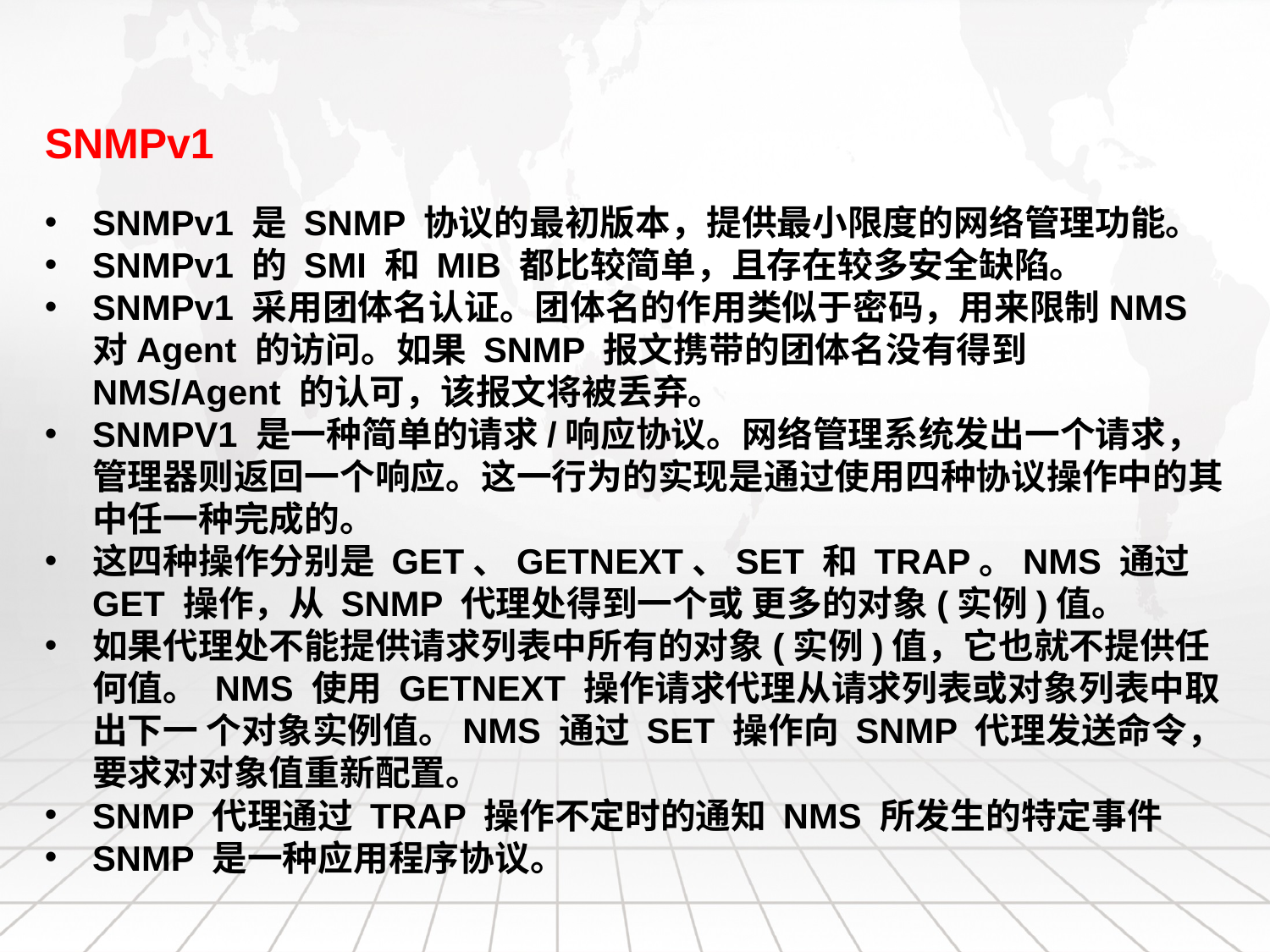

SNMPv1

SNMPv1 是 SNMP 协议的最初版本，提供最小限度的网络管理功能。
SNMPv1 的 SMI 和 MIB 都比较简单，且存在较多安全缺陷。
SNMPv1 采用团体名认证。团体名的作用类似于密码，用来限制NMS对Agent 的访问。如果 SNMP 报文携带的团体名没有得到 NMS/Agent 的认可，该报文将被丢弃。
SNMPV1 是一种简单的请求/响应协议。网络管理系统发出一个请求，管理器则返回一个响应。这一行为的实现是通过使用四种协议操作中的其中任一种完成的。
这四种操作分别是 GET、GETNEXT、SET 和 TRAP。NMS 通过 GET 操作，从 SNMP 代理处得到一个或 更多的对象(实例)值。
如果代理处不能提供请求列表中所有的对象(实例)值，它也就不提供任何值。 NMS 使用 GETNEXT 操作请求代理从请求列表或对象列表中取出下一 个对象实例值。NMS 通过 SET 操作向 SNMP 代理发送命令，要求对对象值重新配置。
SNMP 代理通过 TRAP 操作不定时的通知 NMS 所发生的特定事件
SNMP 是一种应用程序协议。